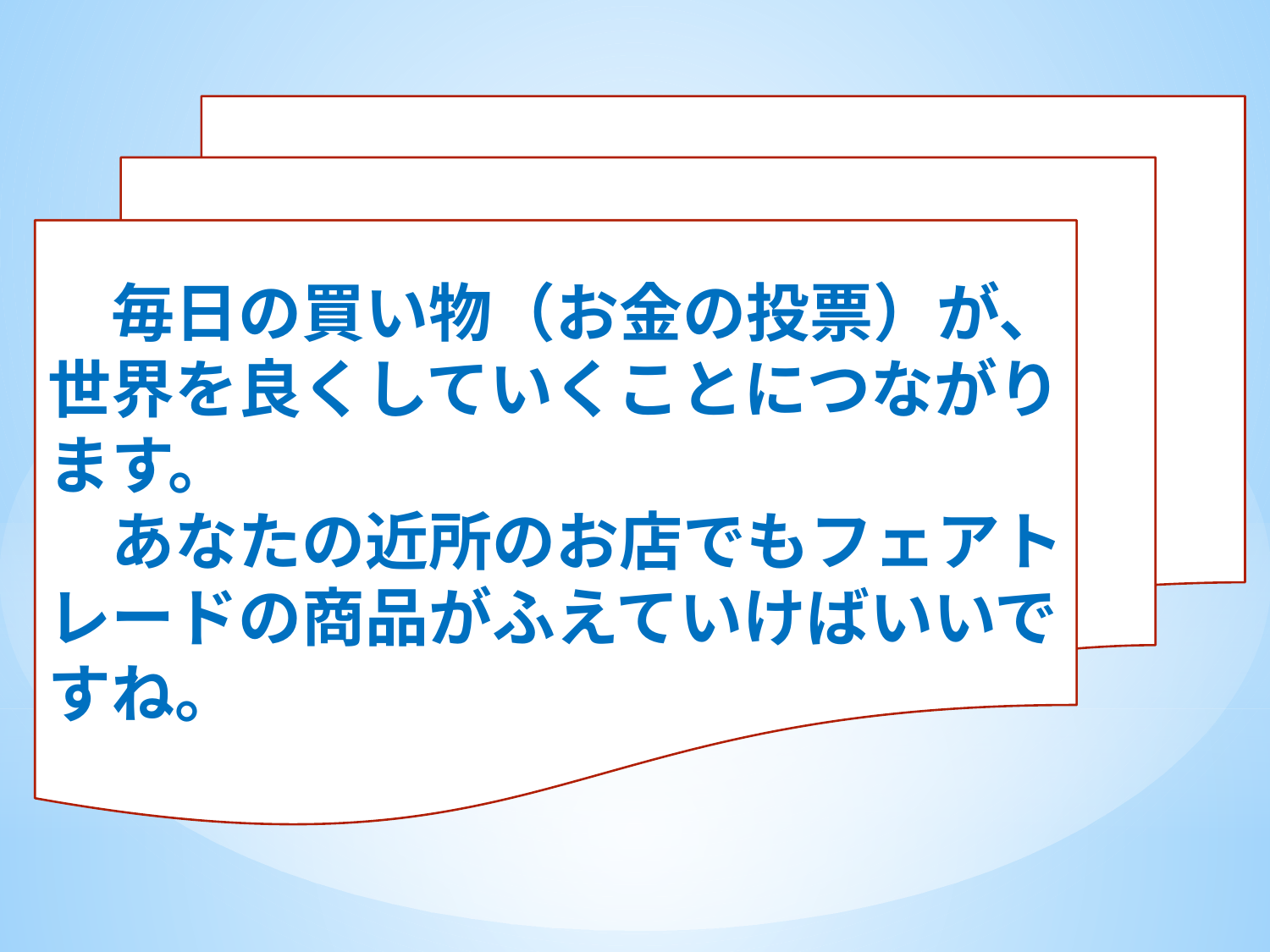

毎日の買い物（お金の投票）が、世界を良くしていくことにつながります。
　あなたの近所のお店でもフェアトレードの商品がふえていけばいいですね。